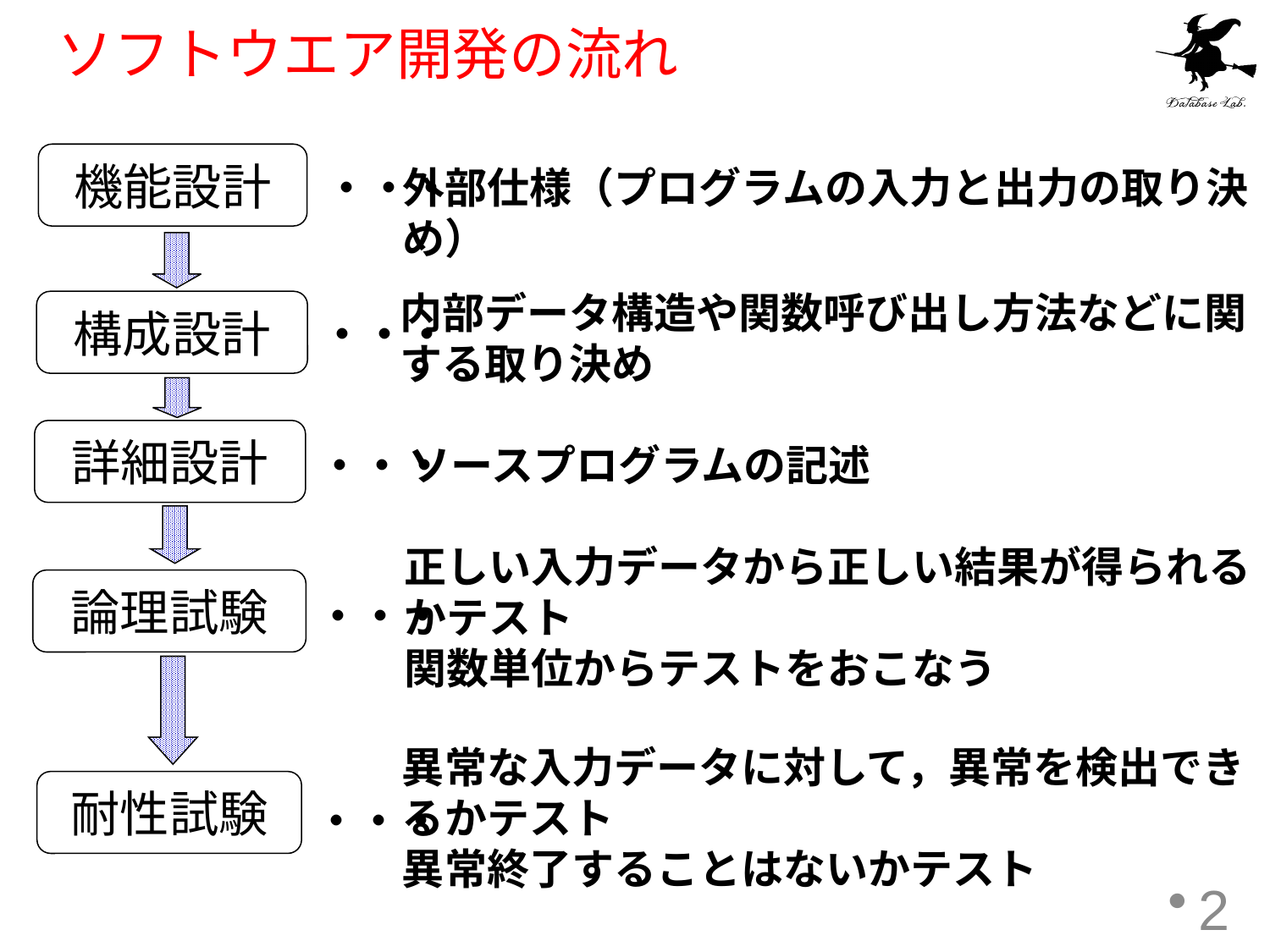

# ソフトウエア開発の流れ
機能設計
外部仕様（プログラムの入力と出力の取り決め）
・・・

内部データ構造や関数呼び出し方法などに関する取り決め
構成設計
・・・

詳細設計
・・・
ソースプログラムの記述

正しい入力データから正しい結果が得られるかテスト
関数単位からテストをおこなう
論理試験
・・・

異常な入力データに対して，異常を検出できるかテスト
異常終了することはないかテスト
耐性試験
・・・
2